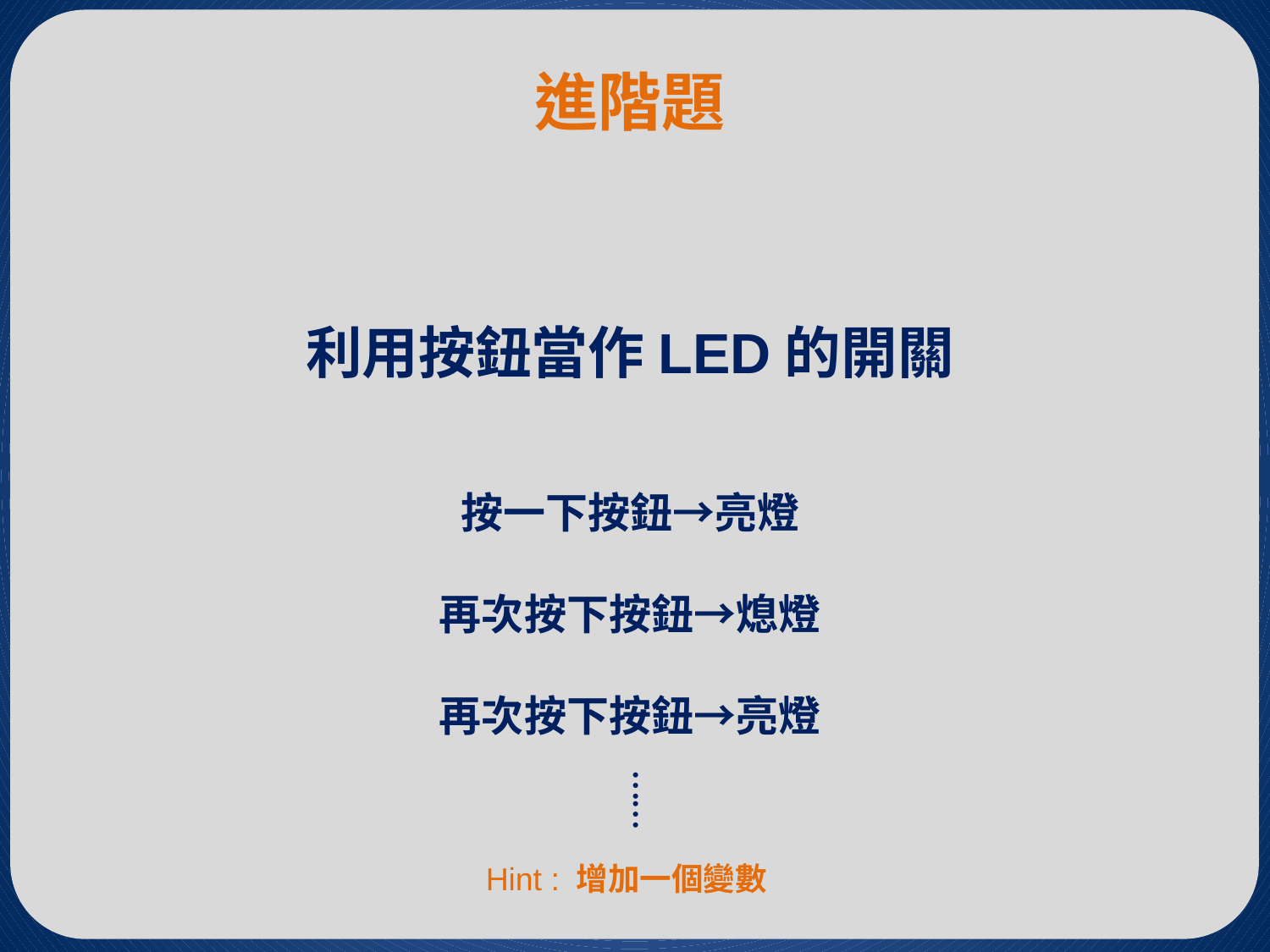

進階題
利用按鈕當作LED的開關

按一下按鈕→亮燈

再次按下按鈕→熄燈

再次按下按鈕→亮燈

……
Hint : 增加一個變數